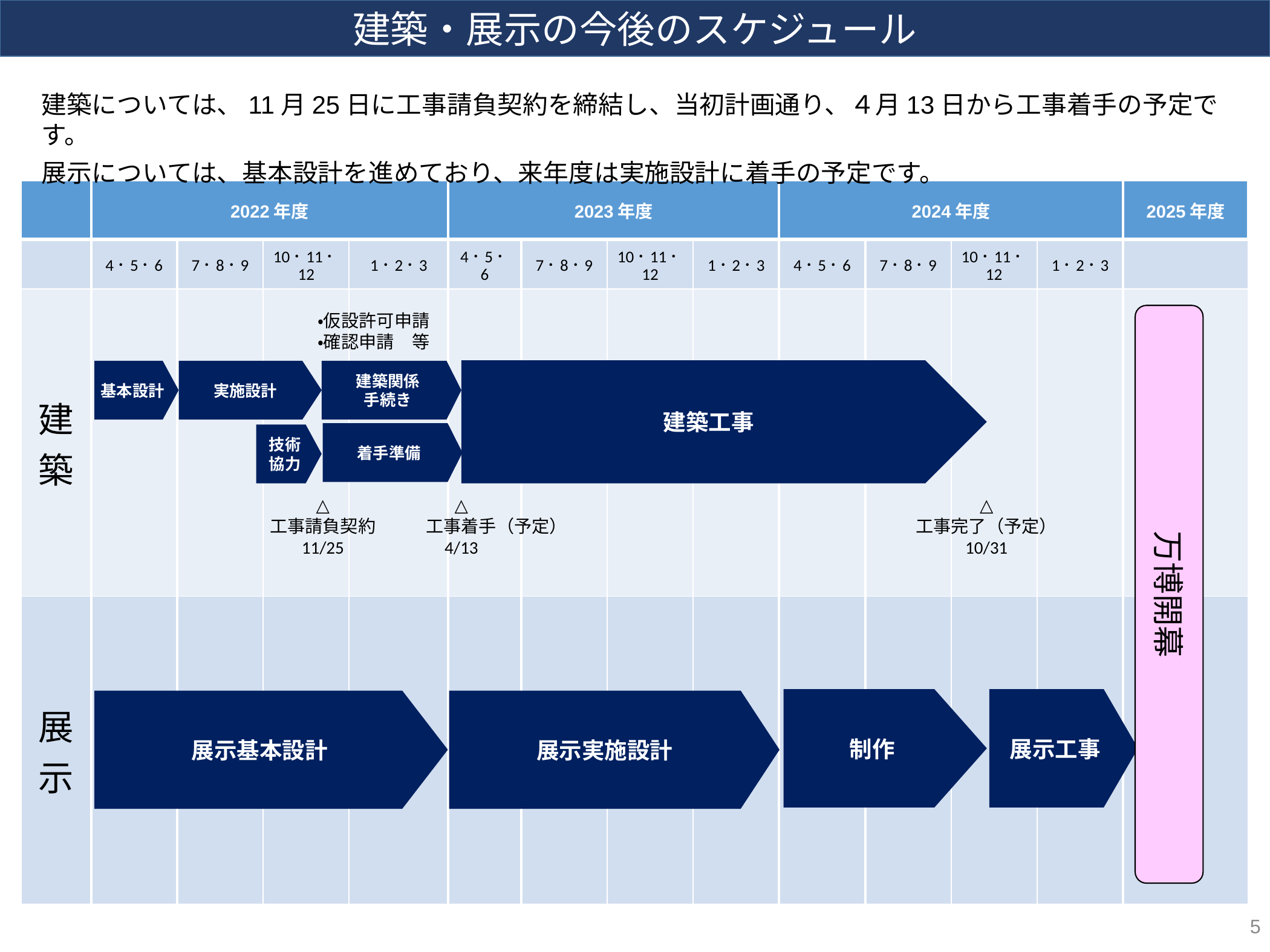

建築・展示の今後のスケジュール
建築については、11月25日に工事請負契約を締結し、当初計画通り、４月13日から工事着手の予定です。
展示については、基本設計を進めており、来年度は実施設計に着手の予定です。
|  | 2022年度 |  |  |  | 2023年度 |  |  |  | 2024年度 |  |  |  | 2025年度 |
| --- | --- | --- | --- | --- | --- | --- | --- | --- | --- | --- | --- | --- | --- |
|  | 4･5･6 | 7･8･9 | 10･11･12 | 1･2･3 | 4･5･6 | 7･8･9 | 10･11･12 | 1･2･3 | 4･5･6 | 7･8･9 | 10･11･12 | 1･2･3 |  |
| 建築 |  |  |  |  |  |  |  |  |  |  |  |  |  |
| 展示 |  |  |  |  |  |  |  |  |  |  |  |  |  |
・仮設許可申請
・確認申請　等
万博開幕
建築工事
基本設計
実施設計
建築関係
手続き
着手準備
技術
協力
△
　　　　工事着手（予定）
4/13
△
工事請負契約
11/25
△
工事完了（予定）
10/31
制作
展示工事
展示基本設計
展示実施設計
5